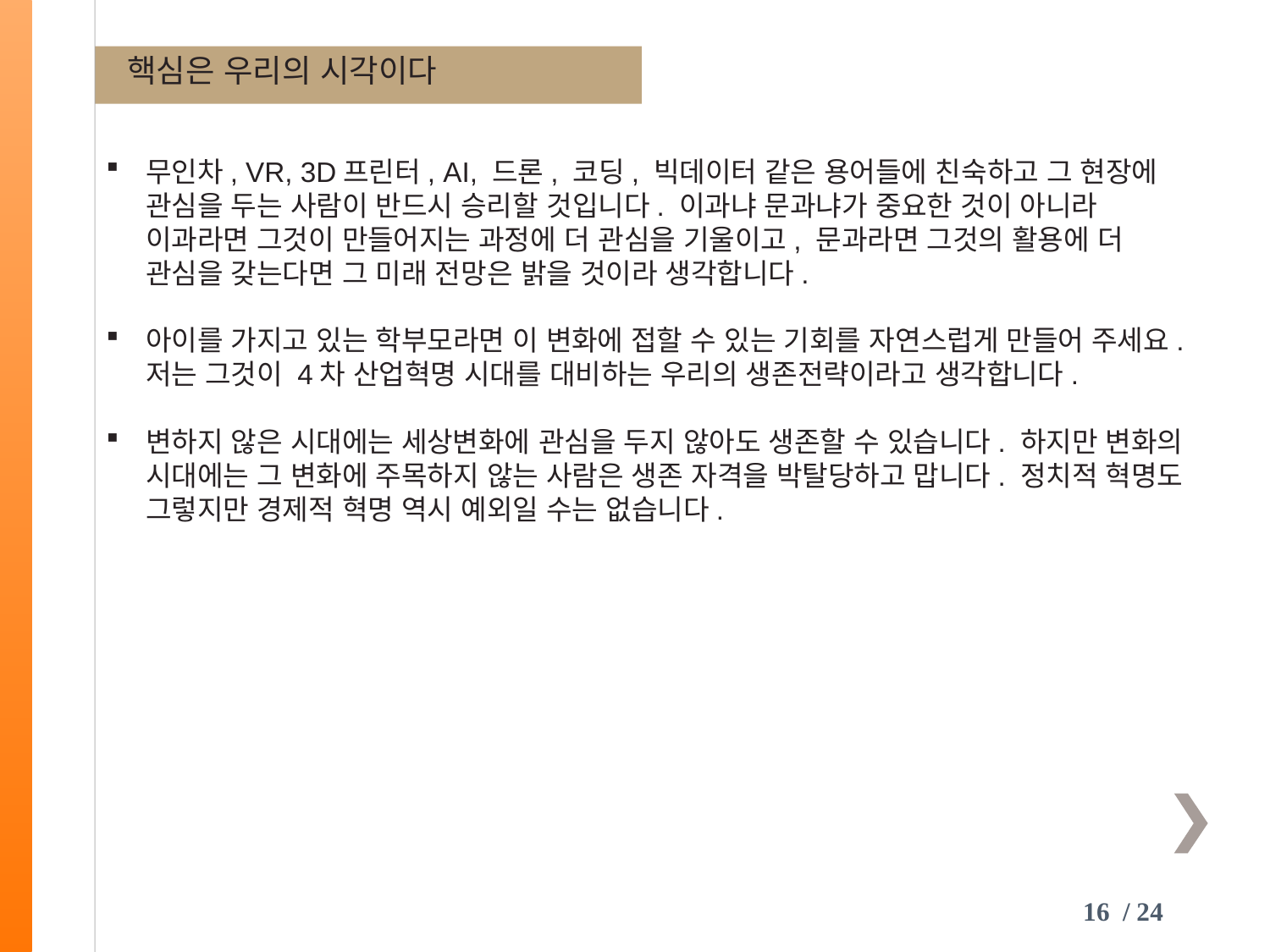

핵심은 우리의 시각이다

무인차, VR, 3D프린터, AI, 드론, 코딩, 빅데이터 같은 용어들에 친숙하고 그 현장에 관심을 두는 사람이 반드시 승리할 것입니다. 이과냐 문과냐가 중요한 것이 아니라 이과라면 그것이 만들어지는 과정에 더 관심을 기울이고, 문과라면 그것의 활용에 더 관심을 갖는다면 그 미래 전망은 밝을 것이라 생각합니다.

아이를 가지고 있는 학부모라면 이 변화에 접할 수 있는 기회를 자연스럽게 만들어 주세요. 저는 그것이 4차 산업혁명 시대를 대비하는 우리의 생존전략이라고 생각합니다.

변하지 않은 시대에는 세상변화에 관심을 두지 않아도 생존할 수 있습니다. 하지만 변화의 시대에는 그 변화에 주목하지 않는 사람은 생존 자격을 박탈당하고 맙니다. 정치적 혁명도 그렇지만 경제적 혁명 역시 예외일 수는 없습니다.

16  / 24